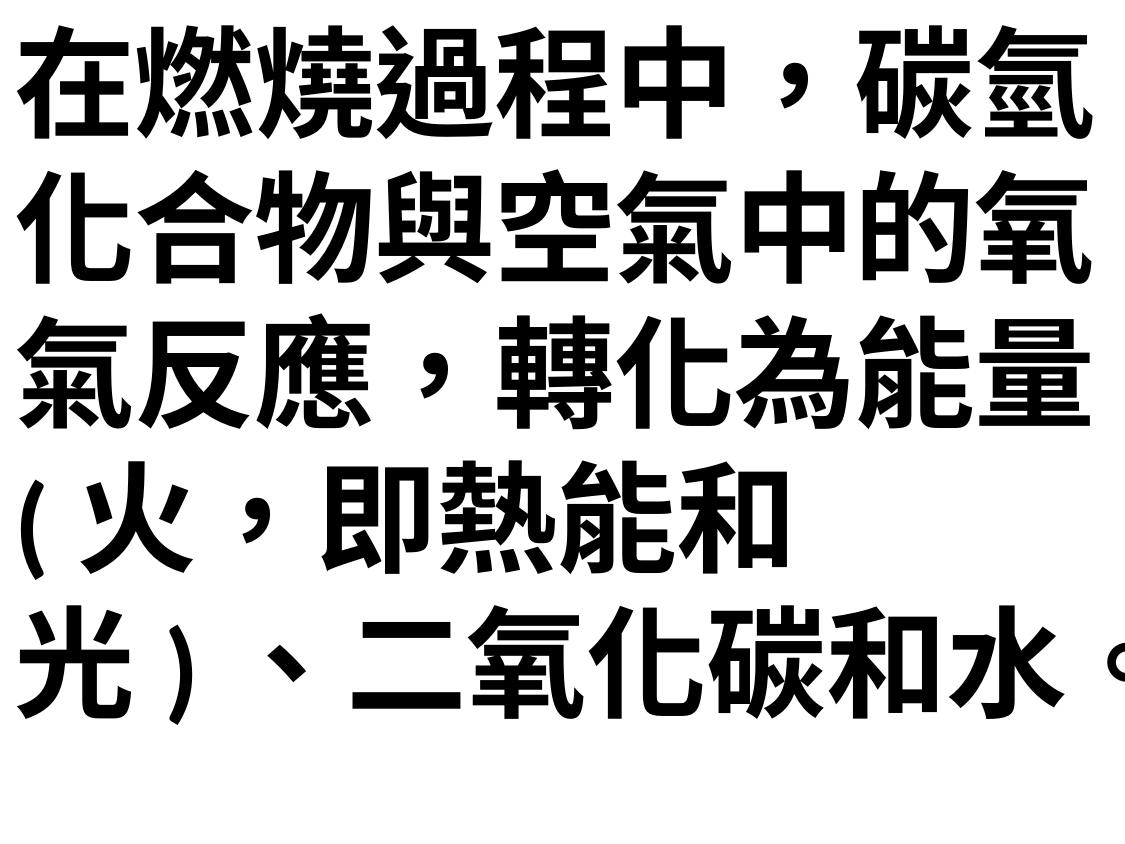

在燃燒過程中，碳氫化合物與空氣中的氧氣反應，轉化為能量(火，即熱能和光)、二氧化碳和水。